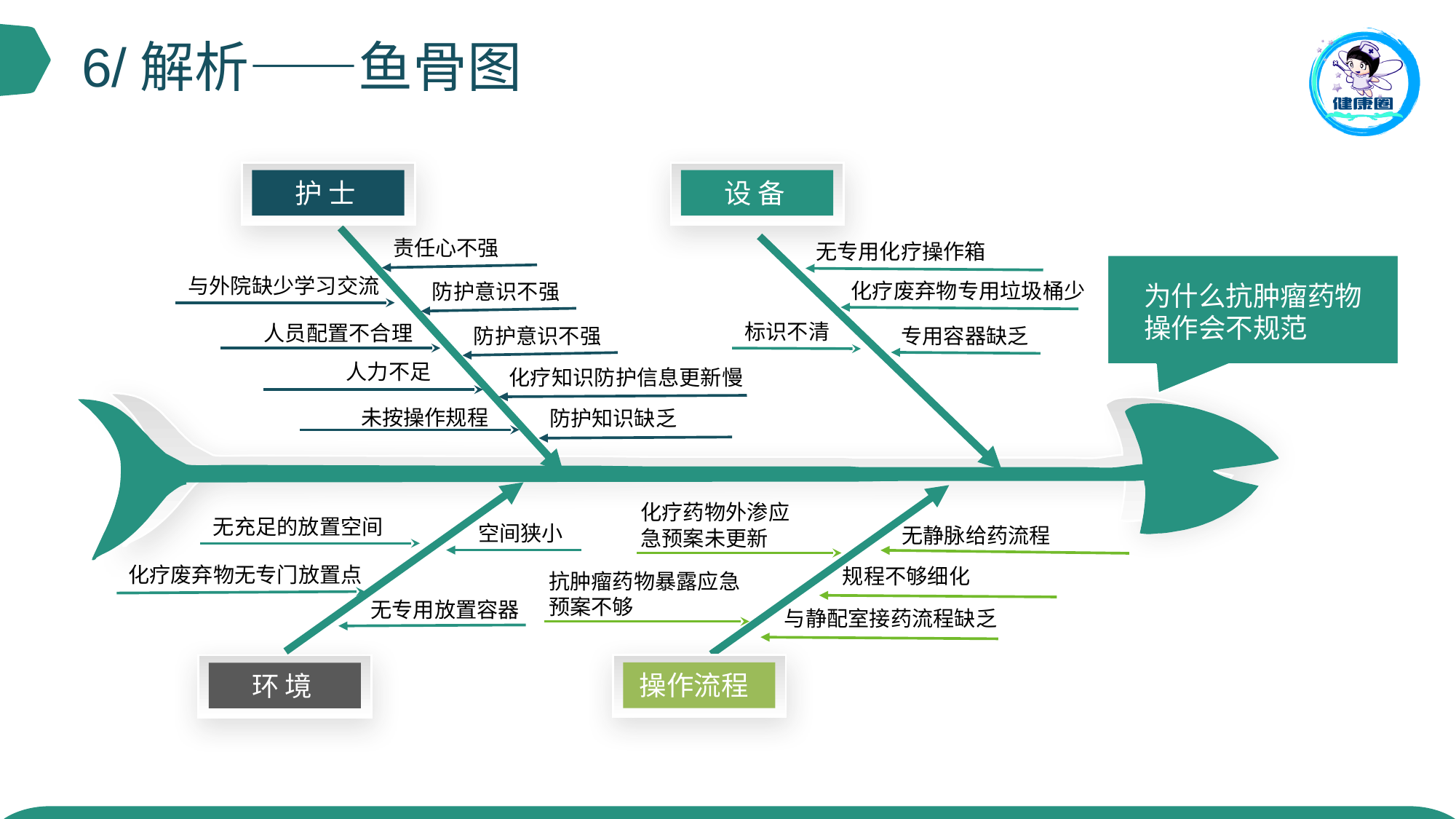

6/解析——鱼骨图

护 士

设 备
责任心不强
无专用化疗操作箱

为什么抗肿瘤药物
操作会不规范
与外院缺少学习交流
化疗废弃物专用垃圾桶少
防护意识不强
标识不清
人员配置不合理
防护意识不强
专用容器缺乏
人力不足
化疗知识防护信息更新慢

未按操作规程

防护知识缺乏
化疗药物外渗应
急预案未更新
无充足的放置空间
空间狭小
无静脉给药流程
化疗废弃物无专门放置点
规程不够细化
抗肿瘤药物暴露应急
预案不够
无专用放置容器
与静配室接药流程缺乏

操作流程

环 境